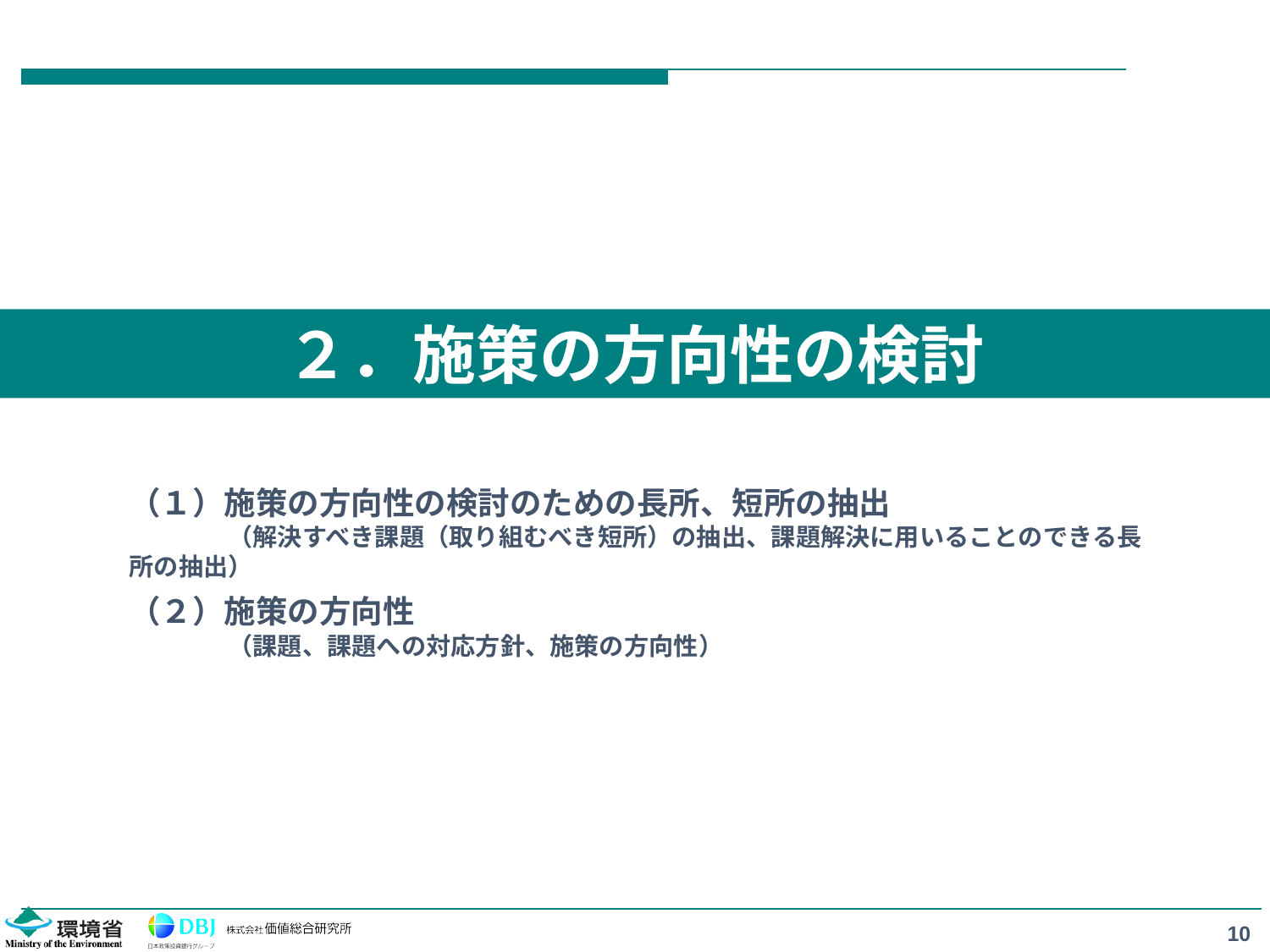

２．施策の方向性の検討
（１）施策の方向性の検討のための長所、短所の抽出
　　　　（解決すべき課題（取り組むべき短所）の抽出、課題解決に用いることのできる長所の抽出）
（２）施策の方向性
　　　　（課題、課題への対応方針、施策の方向性）
10